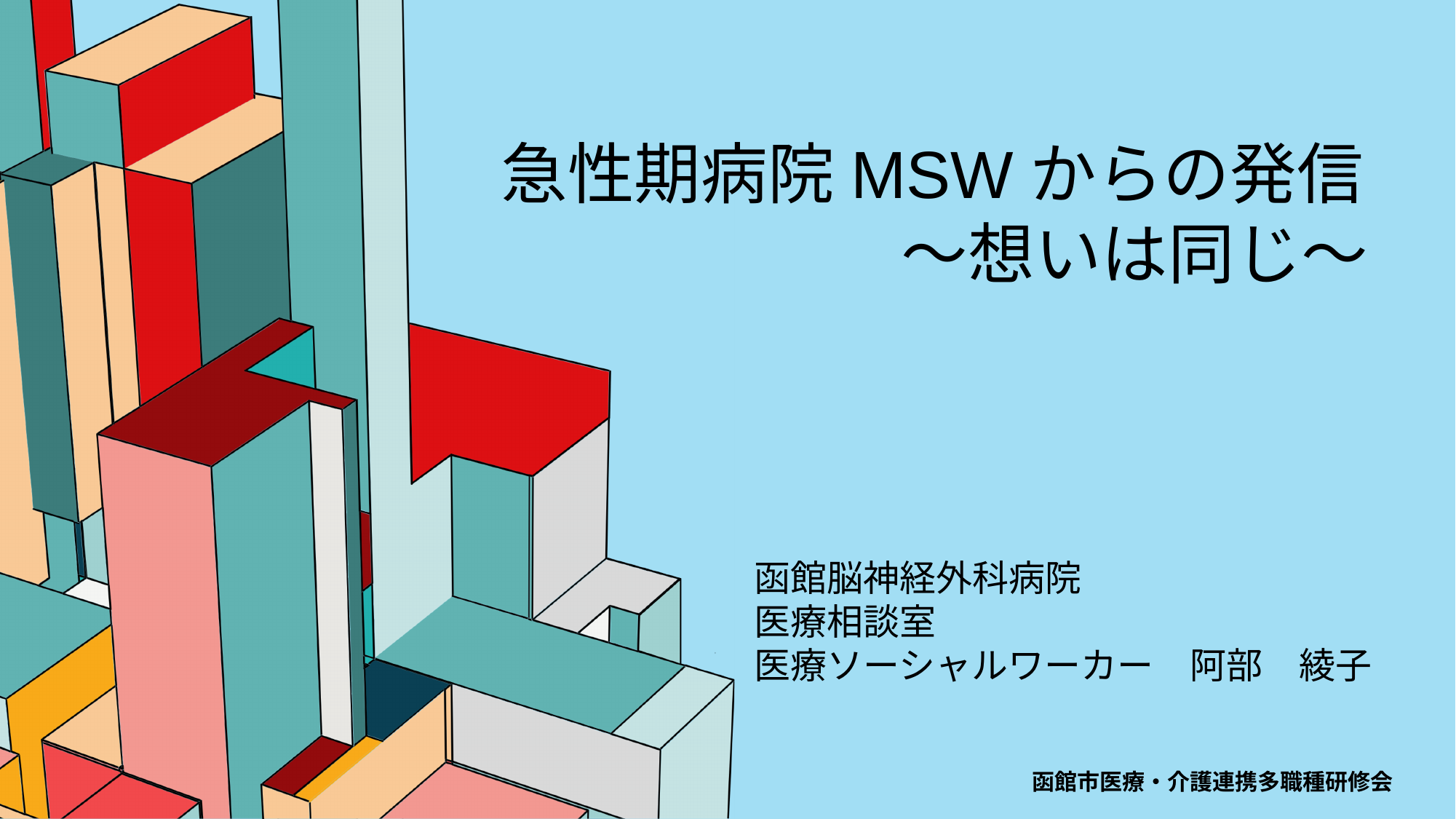

急性期病院MSWからの発信
　　　　　　～想いは同じ～
函館脳神経外科病院
医療相談室
医療ソーシャルワーカー　阿部　綾子
# 函館市医療・介護連携多職種研修会